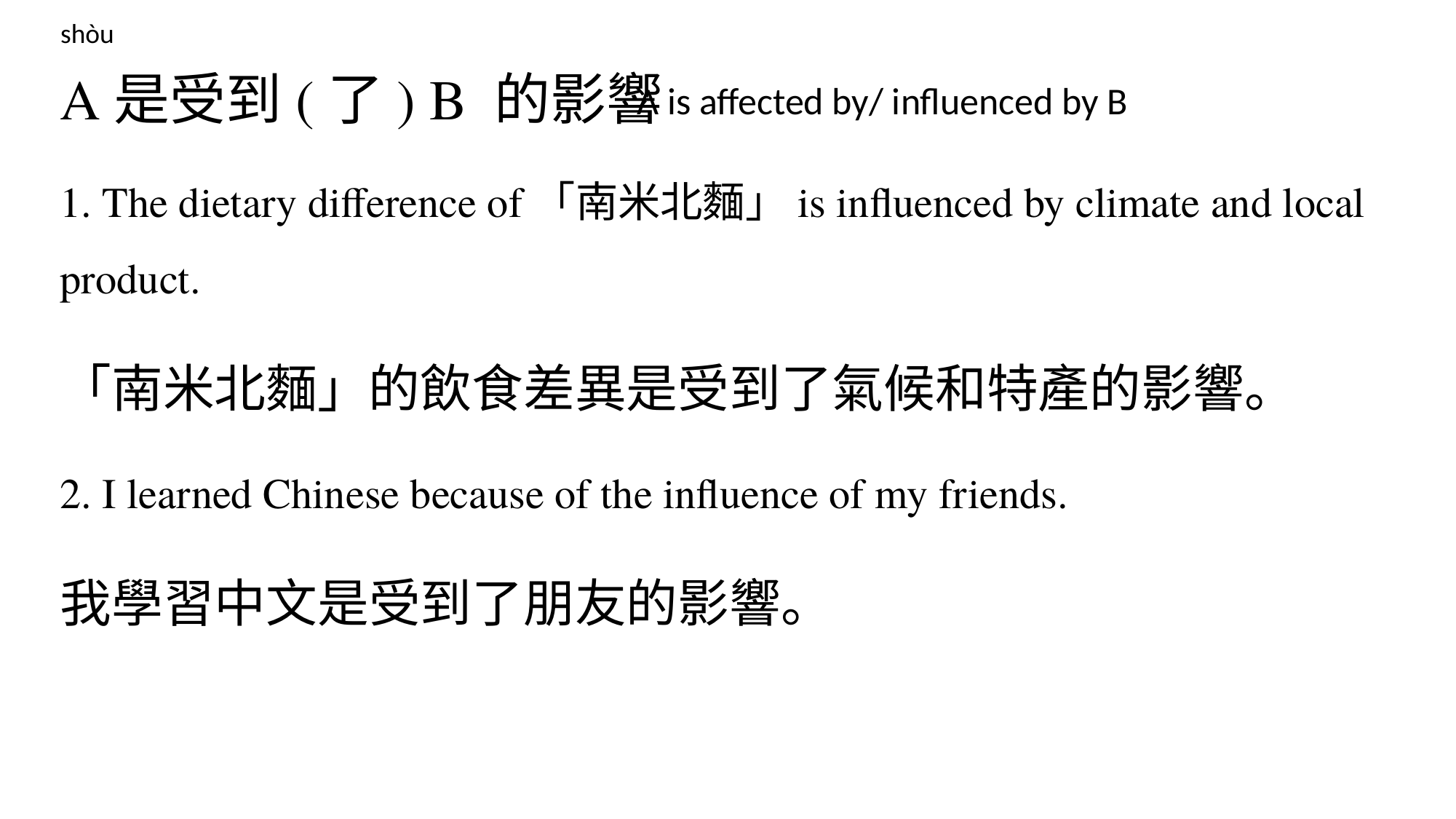

shòu
A是受到(了) B 的影響
A is affected by/ influenced by B
1. The dietary difference of「南米北麵」is influenced by climate and local product.
「南米北麵」的飲食差異是受到了氣候和特產的影響。
2. I learned Chinese because of the influence of my friends.
我學習中文是受到了朋友的影響。